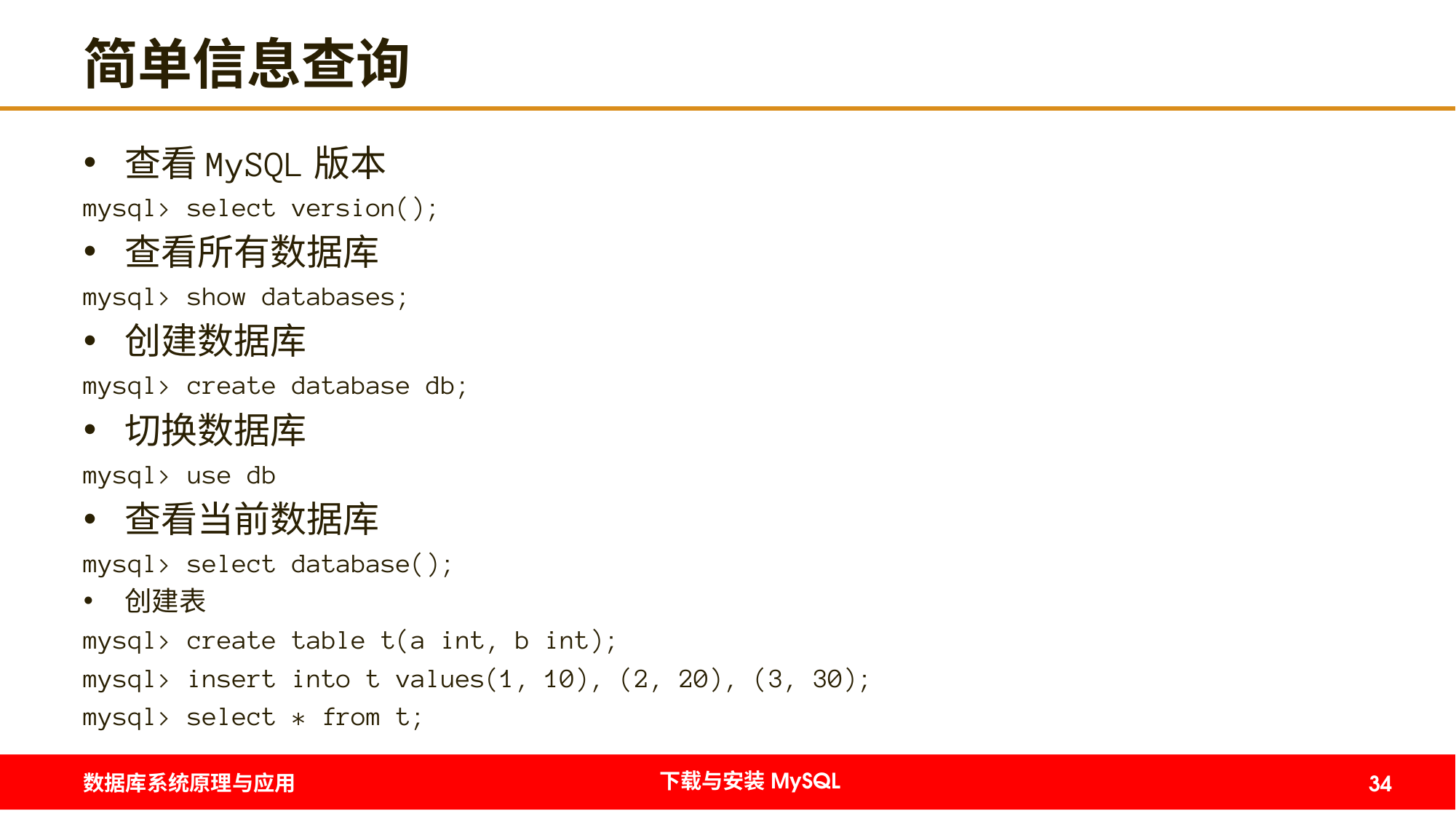

# 简单信息查询
查看MySQL版本
mysql> select version();
查看所有数据库
mysql> show databases;
创建数据库
mysql> create database db;
切换数据库
mysql> use db
查看当前数据库
mysql> select database();
创建表
mysql> create table t(a int, b int);
mysql> insert into t values(1, 10), (2, 20), (3, 30);
mysql> select * from t;